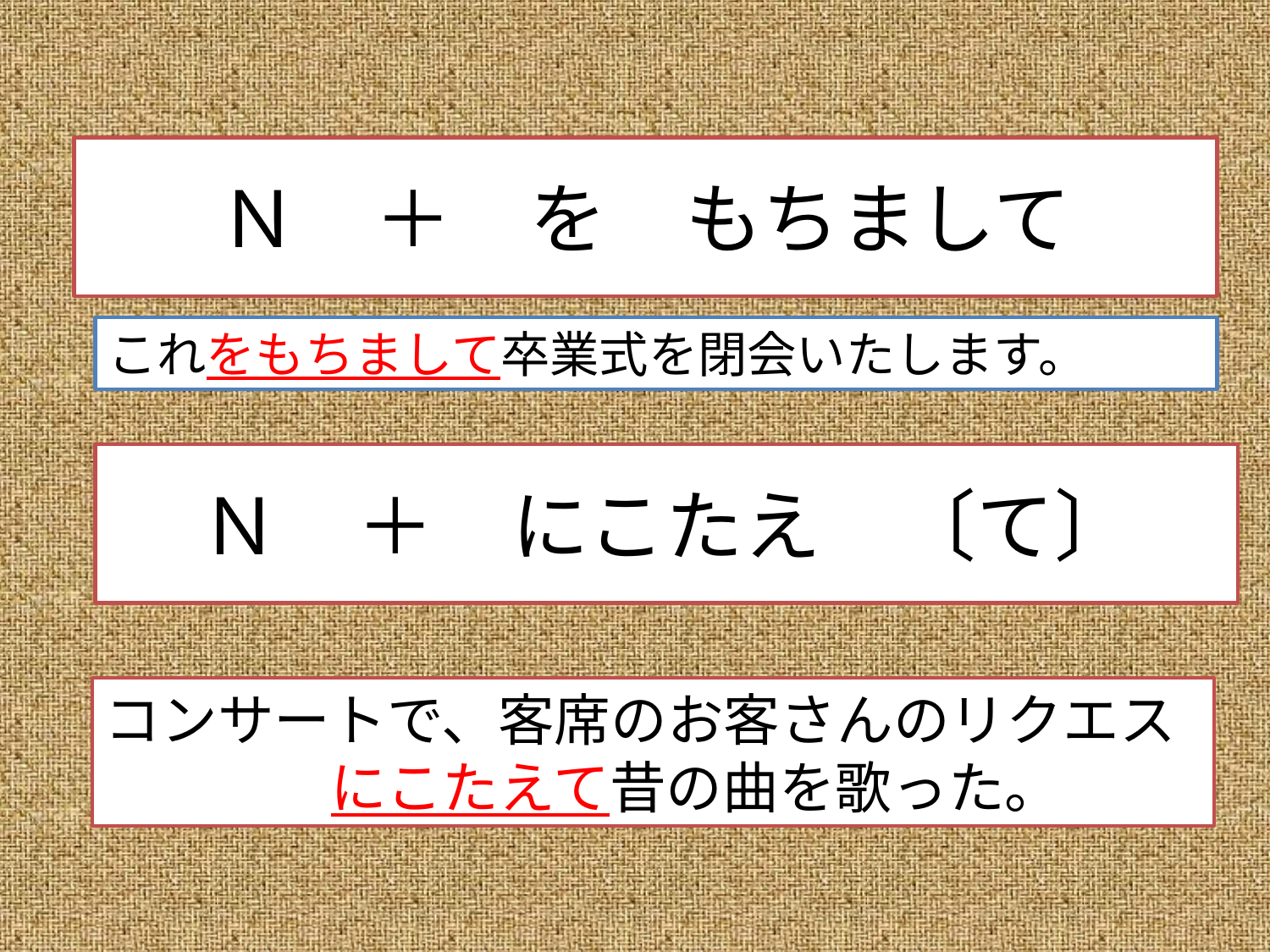

# Ｎ　＋　を　もちまして
これをもちまして卒業式を閉会いたします。
Ｎ　＋　にこたえ　〔て〕
コンサートで、客席のお客さんのリクエス　　　　にこたえて昔の曲を歌った。